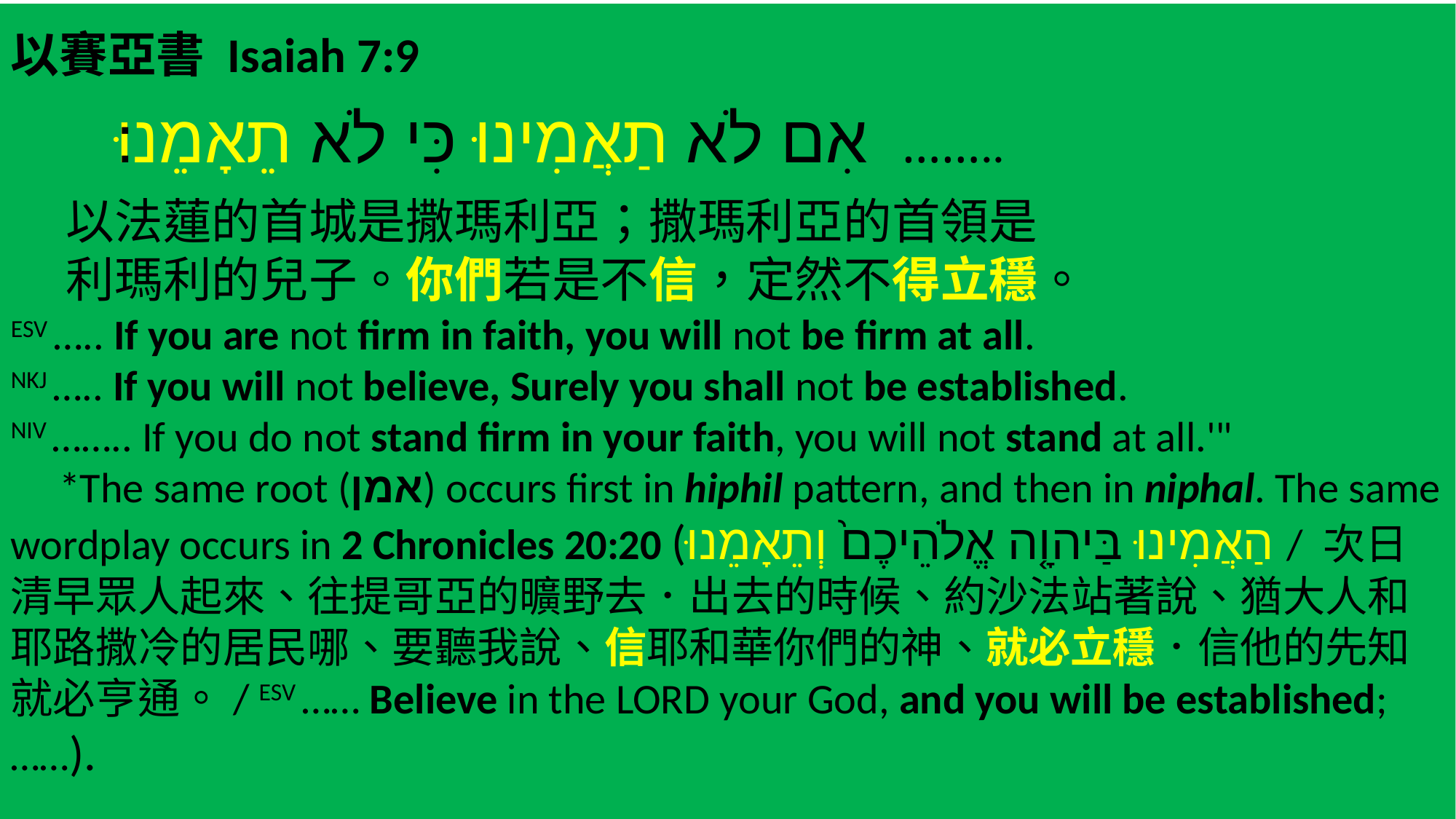

以賽亞書 Isaiah 7:9

       ‎ אִם לֹא תַאֲמִינוּ כִּי לֹא תֵאָמֵנוּ׃  ……..

    以法蓮的首城是撒瑪利亞；撒瑪利亞的首領是
    利瑪利的兒子。你們若是不信，定然不得立穩。
ESV ….. If you are not firm in faith, you will not be firm at all.
NKJ ….. If you will not believe, Surely you shall not be established.
NIV …….. If you do not stand firm in your faith, you will not stand at all.'"
     *The same root (אמן) occurs first in hiphil pattern, and then in niphal. The same wordplay occurs in 2 Chronicles 20:20 (‎הַאֲמִינוּ בַּיהוָ֤ה אֱלֹהֵיכֶם֙ וְתֵאָמֵנוּ / 次日清早眾人起來、往提哥亞的曠野去．出去的時候、約沙法站著說、猶大人和耶路撒冷的居民哪、要聽我說、信耶和華你們的神、就必立穩．信他的先知就必亨通。/ ESV …… Believe in the LORD your God, and you will be established; ……).

).